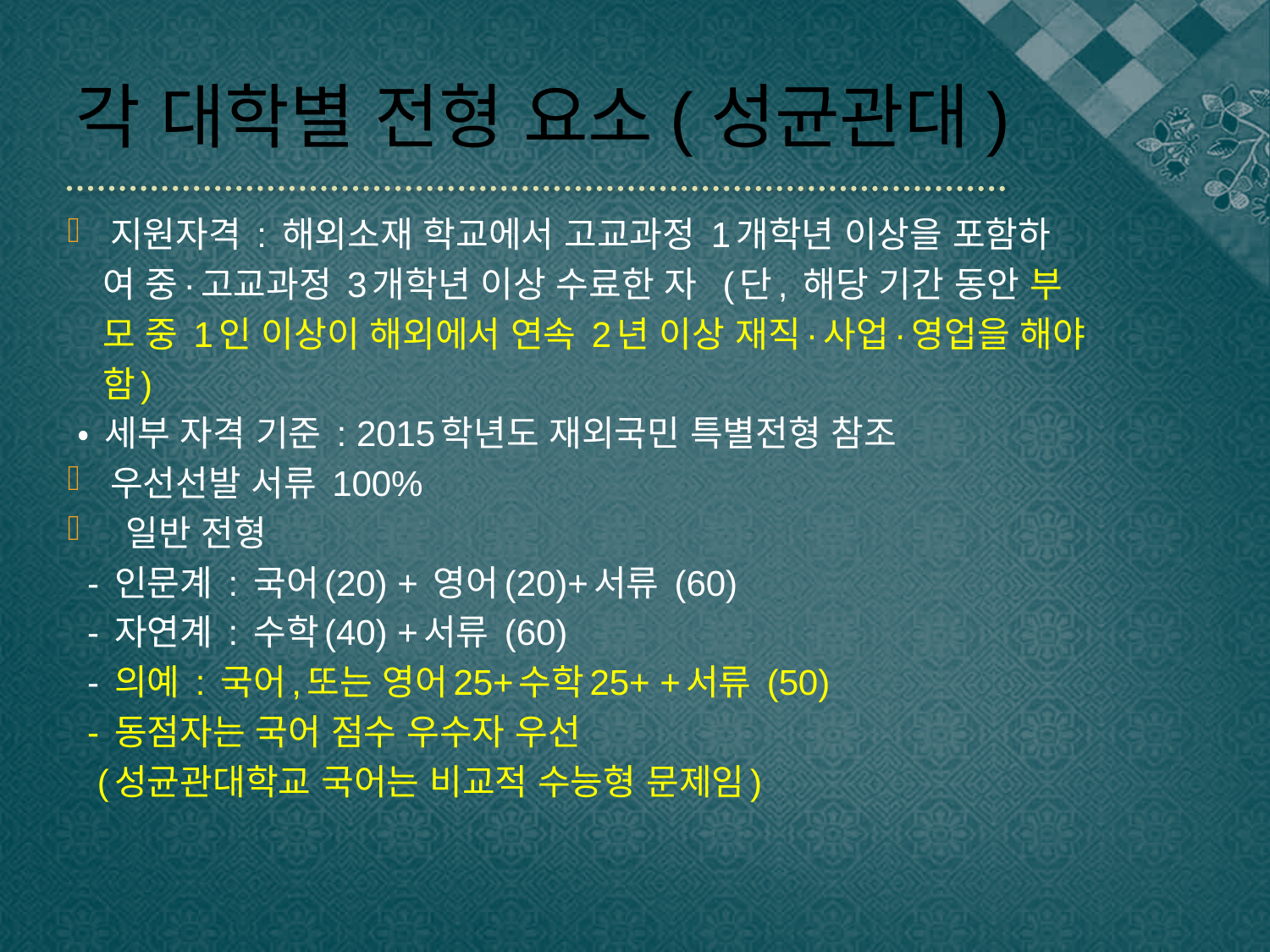

# 각 대학별 전형 요소(성균관대)
지원자격 : 해외소재 학교에서 고교과정 1개학년 이상을 포함하
   여 중·고교과정 3개학년 이상 수료한 자  (단, 해당 기간 동안 부
   모 중 1인 이상이 해외에서 연속 2년 이상 재직·사업·영업을 해야
   함)
 • 세부 자격 기준 : 2015학년도 재외국민 특별전형 참조
우선선발 서류 100%
 일반 전형
  - 인문계 : 국어(20) + 영어(20)+서류 (60)
  - 자연계 : 수학(40) +서류 (60)
  - 의예 : 국어,또는 영어25+수학25+ +서류 (50)
  - 동점자는 국어 점수 우수자 우선
   (성균관대학교 국어는 비교적 수능형 문제임)